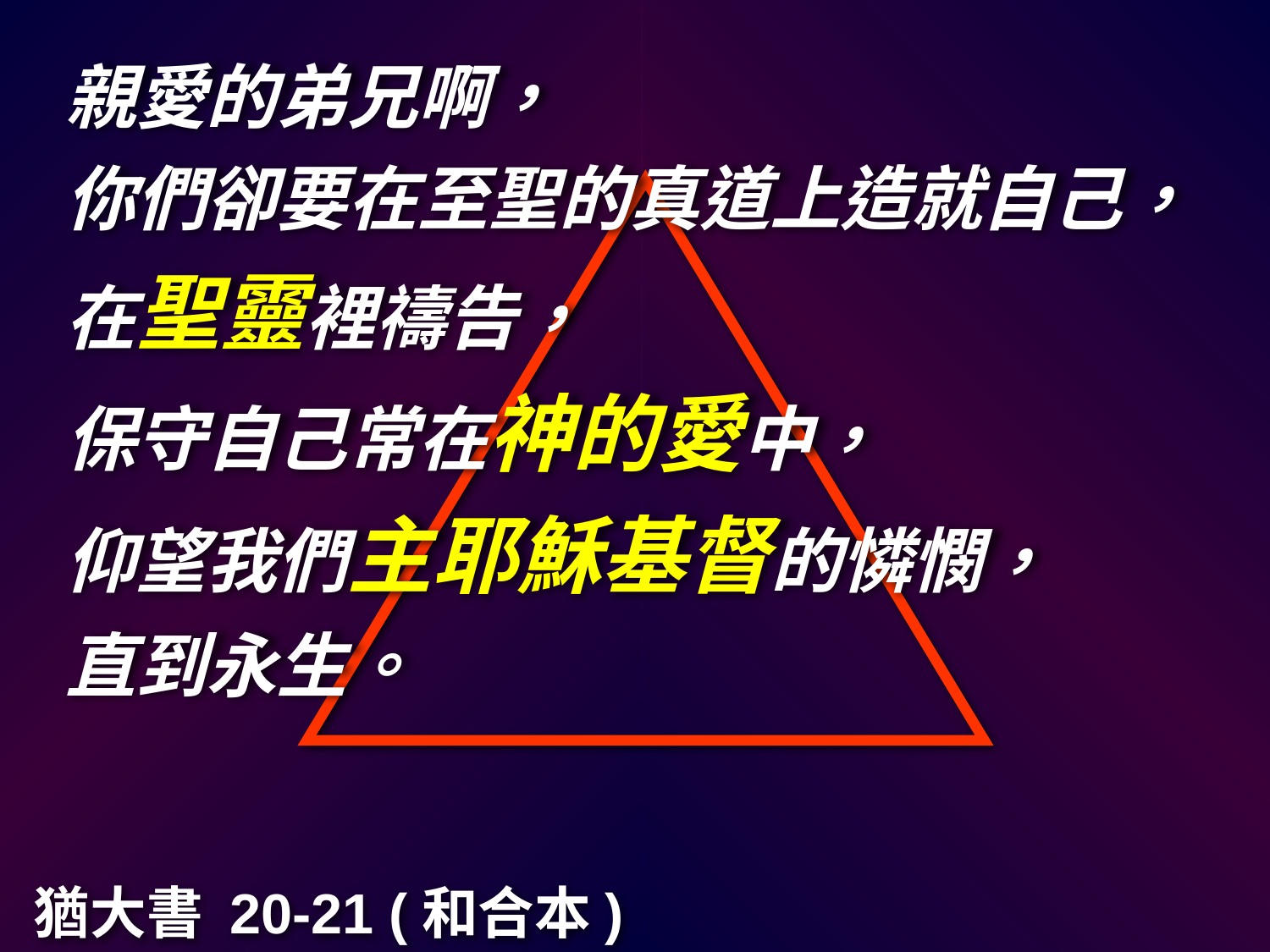

親愛的弟兄啊，
你們卻要在至聖的真道上造就自己，在聖靈裡禱告，
保守自己常在神的愛中，
仰望我們主耶穌基督的憐憫，
直到永生。

猶大書 20-21 (和合本)